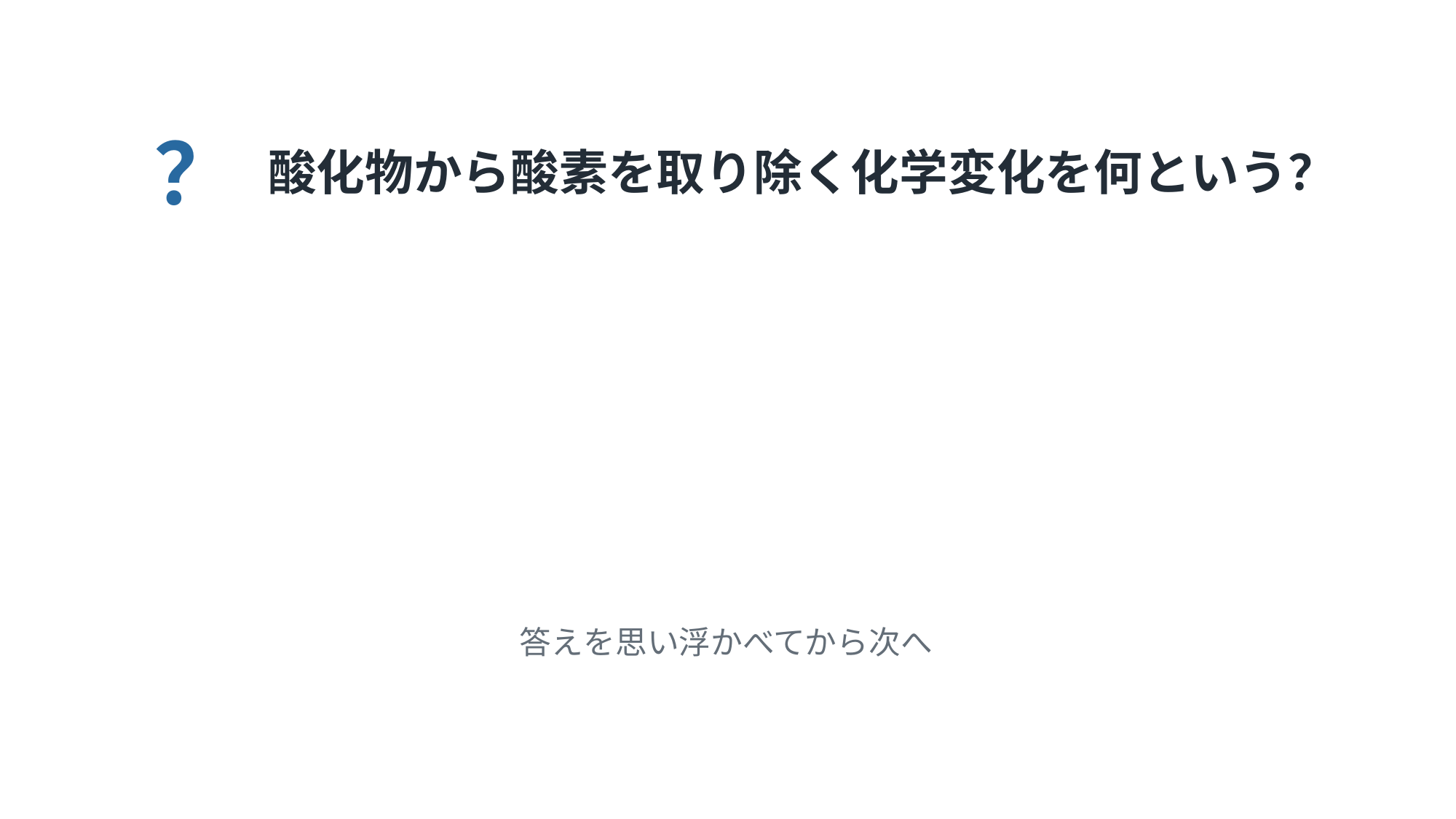

第6問
？
酸化物から酸素を取り除く化学変化を何という？
答えを思い浮かべてから次へ